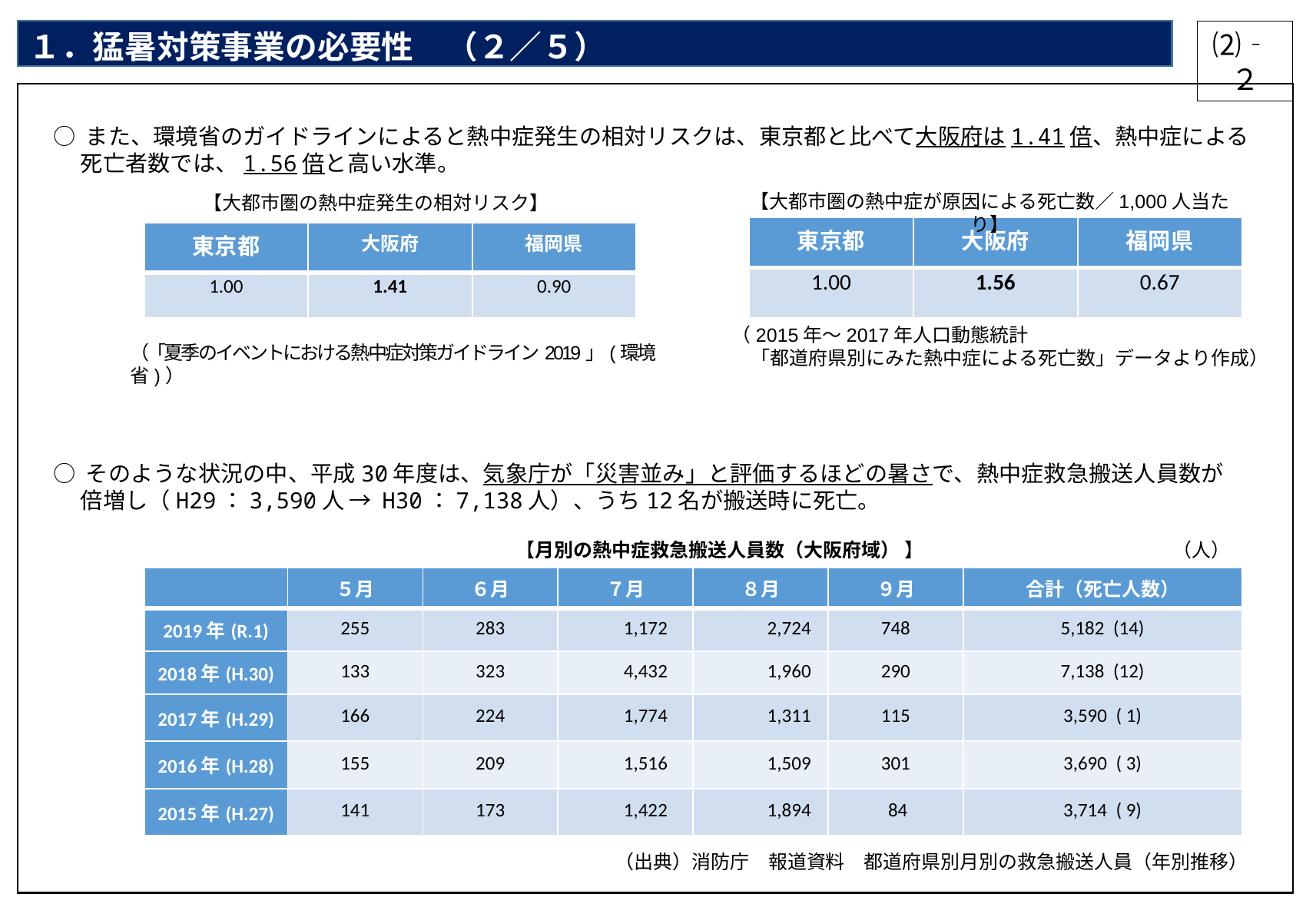

⑵‐２
１．猛暑対策事業の必要性　（２／５）

○ また、環境省のガイドラインによると熱中症発生の相対リスクは、東京都と比べて大阪府は1.41倍、熱中症による
　 死亡者数では、1.56倍と高い水準。
【大都市圏の熱中症が原因による死亡数／1,000人当たり】
【大都市圏の熱中症発生の相対リスク】
| 東京都 | 大阪府 | 福岡県 |
| --- | --- | --- |
| 1.00 | 1.56 | 0.67 |
| 東京都 | 大阪府 | 福岡県 |
| --- | --- | --- |
| 1.00 | 1.41 | 0.90 |
（2015年～2017年人口動態統計
　「都道府県別にみた熱中症による死亡数」データより作成）
（「夏季のイベントにおける熱中症対策ガイドライン2019」(環境省)）
○ そのような状況の中、平成30年度は、気象庁が「災害並み」と評価するほどの暑さで、熱中症救急搬送人員数が
　 倍増し（H29：3,590人 → H30：7,138人）、うち12名が搬送時に死亡。
【月別の熱中症救急搬送人員数（大阪府域） 】　　　　　　　　　　　　　（人）
|  | ５月 | ６月 | ７月 | ８月 | ９月 | 合計（死亡人数） |
| --- | --- | --- | --- | --- | --- | --- |
| 2019年(R.1) | 255 | 283 | 1,172 | 2,724 | 748 | 5,182 (14) |
| 2018年(H.30) | 133 | 323 | 4,432 | 1,960 | 290 | 7,138 (12) |
| 2017年(H.29) | 166 | 224 | 1,774 | 1,311 | 115 | 3,590 ( 1) |
| 2016年(H.28) | 155 | 209 | 1,516 | 1,509 | 301 | 3,690 ( 3) |
| 2015年(H.27) | 141 | 173 | 1,422 | 1,894 | 84 | 3,714 ( 9) |
大阪府
東京都
愛知県
福岡県
（出典）消防庁　報道資料　都道府県別月別の救急搬送人員（年別推移）